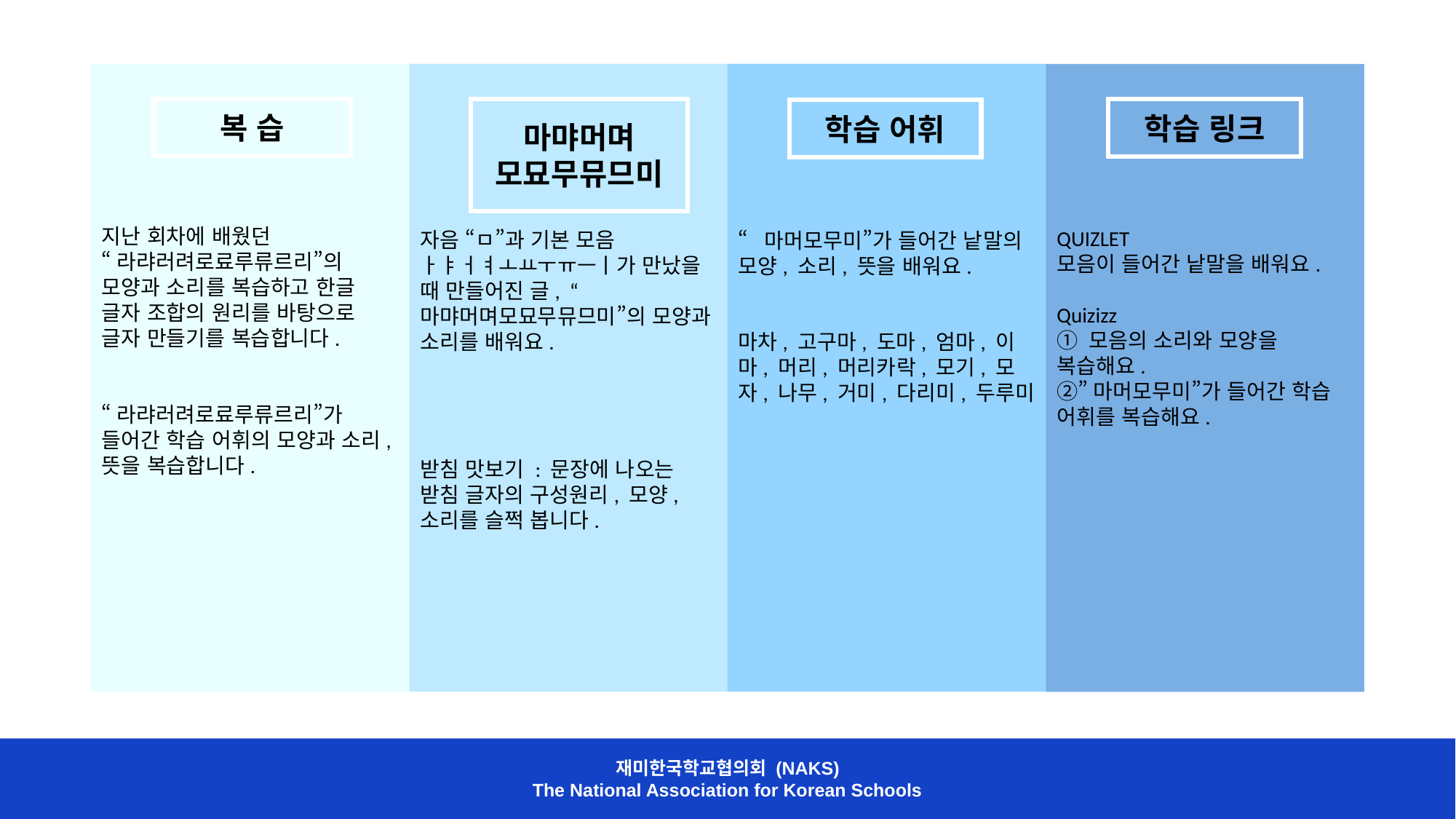

지난 회차에 배웠던
“라랴러려로료루류르리”의 모양과 소리를 복습하고 한글 글자 조합의 원리를 바탕으로 글자 만들기를 복습합니다.

“라랴러려로료루류르리”가 들어간 학습 어휘의 모양과 소리, 뜻을 복습합니다.

자음 “ㅁ”과 기본 모음 ㅏㅑㅓㅕㅗㅛㅜㅠㅡㅣ가 만났을 때 만들어진 글,  “마먀머며모묘무뮤므미”의 모양과 소리를 배워요.

받침 맛보기 : 문장에 나오는 받침 글자의 구성원리, 모양, 소리를 슬쩍 봅니다.

“마머모무미”가 들어간 낱말의 모양, 소리, 뜻을 배워요.

마차, 고구마, 도마, 엄마, 이마, 머리, 머리카락, 모기, 모자, 나무, 거미, 다리미, 두루미

찾

QUIZLET
모음이 들어간 낱말을 배워요.

Quizizz
① 모음의 소리와 모양을 복습해요.
②”마머모무미”가 들어간 학습 어휘를 복습해요.

복 습
마먀머며
모묘무뮤므미
학습 링크
학습 어휘
재미한국학교협의회 (NAKS)
The National Association for Korean Schools